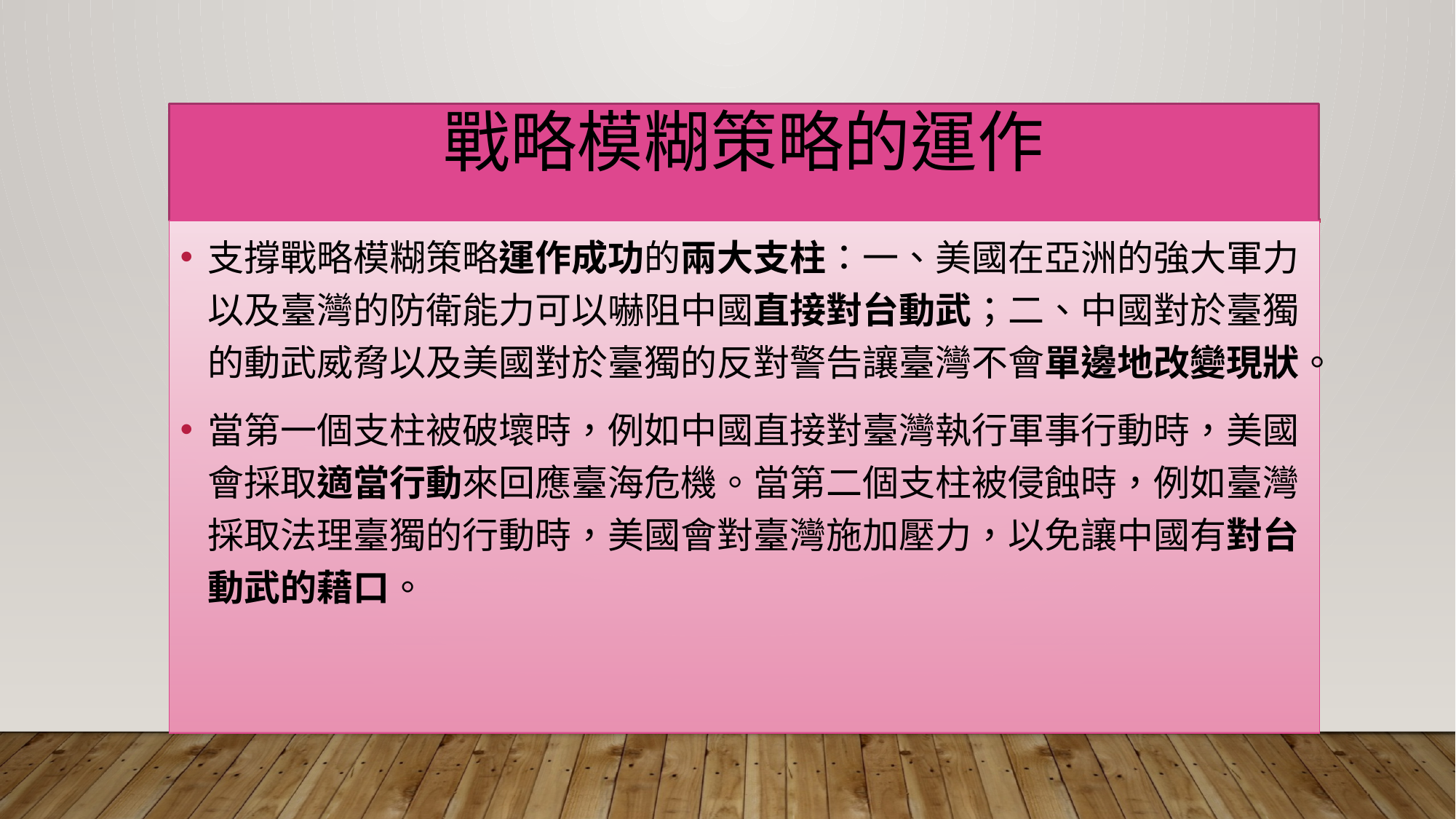

# 戰略模糊策略的運作
支撐戰略模糊策略運作成功的兩大支柱：一、美國在亞洲的強大軍力以及臺灣的防衛能力可以嚇阻中國直接對台動武；二、中國對於臺獨的動武威脅以及美國對於臺獨的反對警告讓臺灣不會單邊地改變現狀。
當第一個支柱被破壞時，例如中國直接對臺灣執行軍事行動時，美國會採取適當行動來回應臺海危機。當第二個支柱被侵蝕時，例如臺灣採取法理臺獨的行動時，美國會對臺灣施加壓力，以免讓中國有對台動武的藉口。